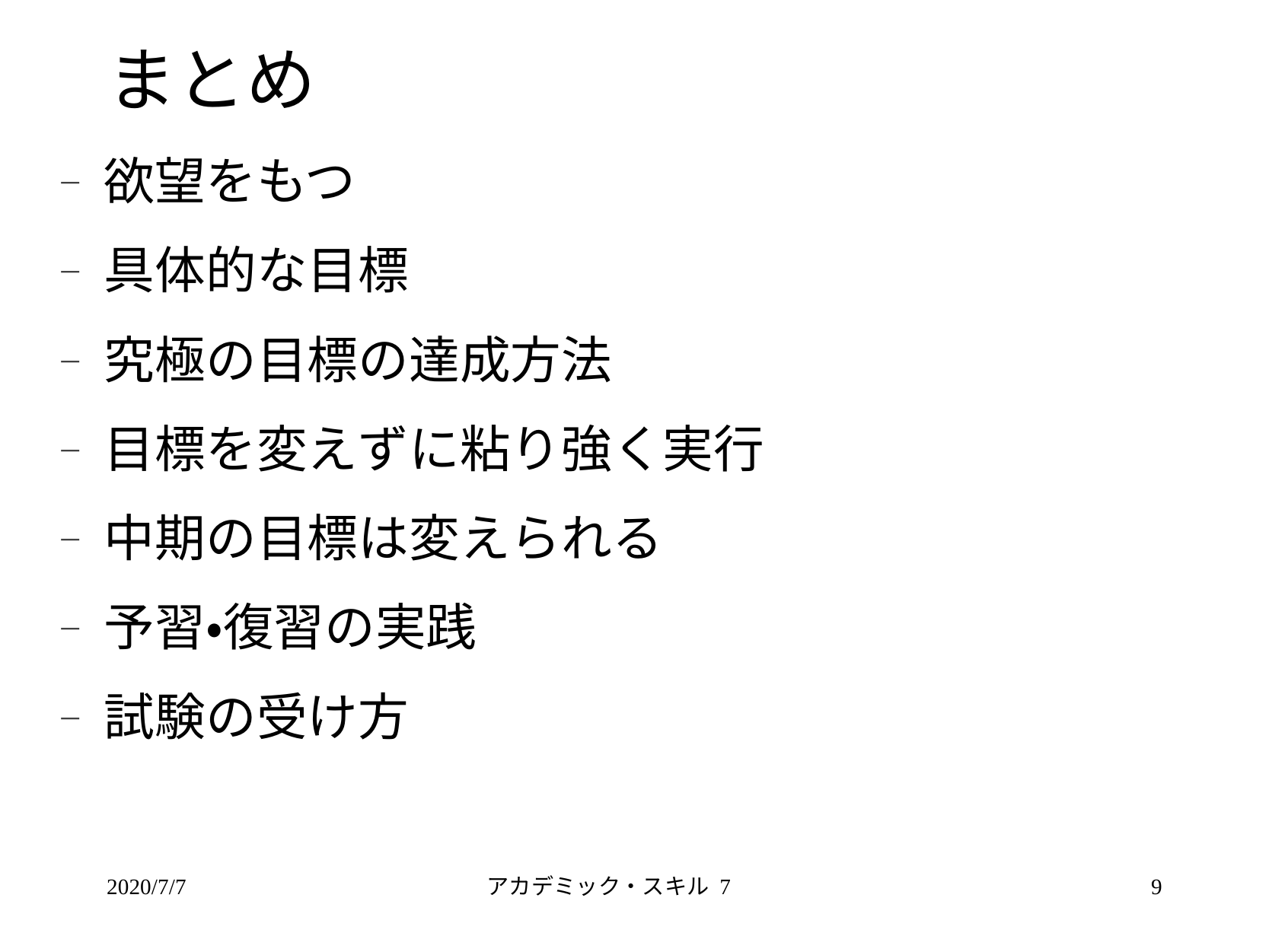

# まとめ
欲望をもつ
具体的な目標
究極の目標の達成方法
目標を変えずに粘り強く実行
中期の目標は変えられる
予習・復習の実践
試験の受け方

2020/7/7
アカデミック・スキル 7
9